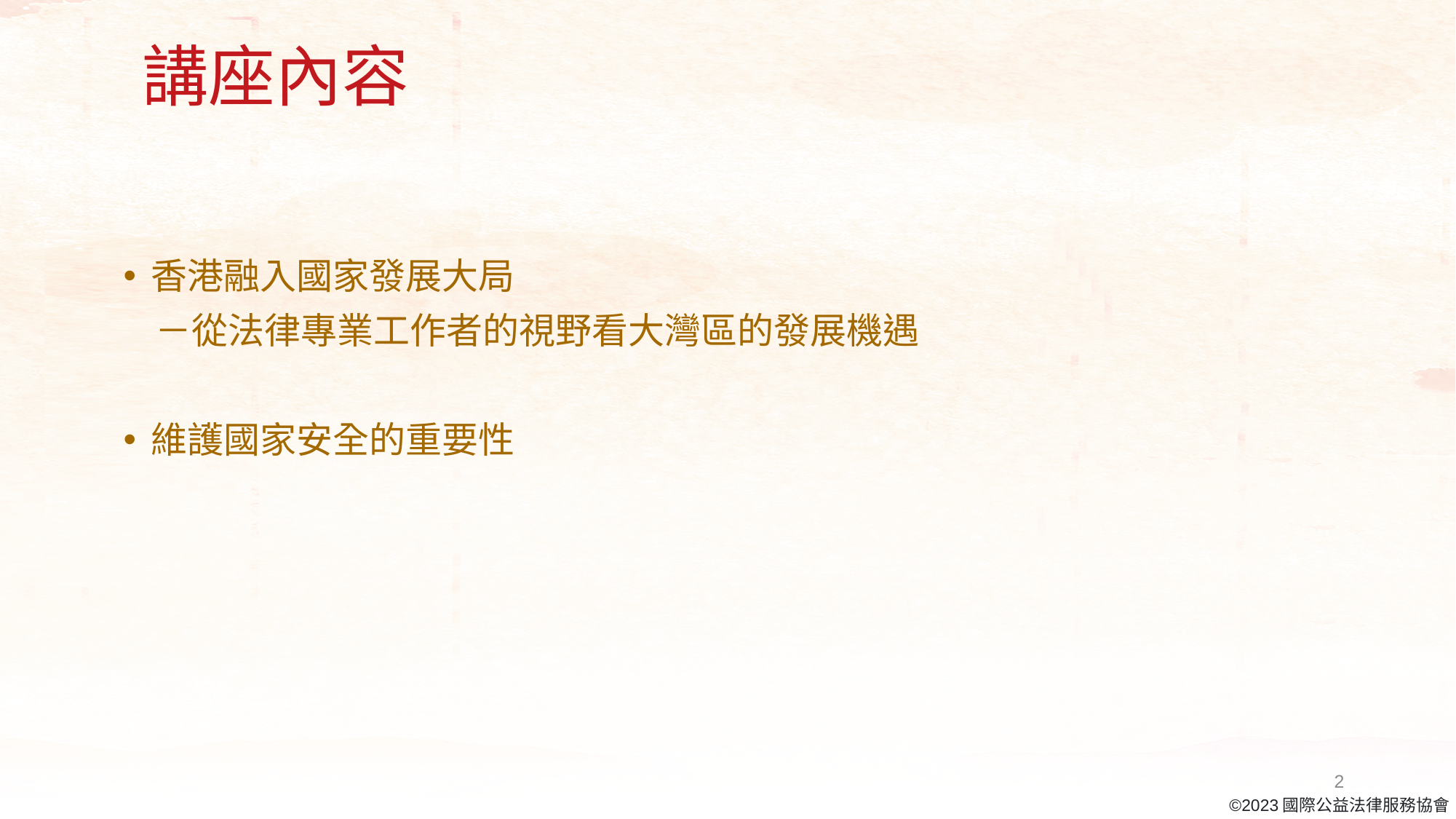

# 講座內容
香港融入國家發展大局
－從法律專業工作者的視野看大灣區的發展機遇

維護國家安全的重要性
2
©2023國際公益法律服務協會